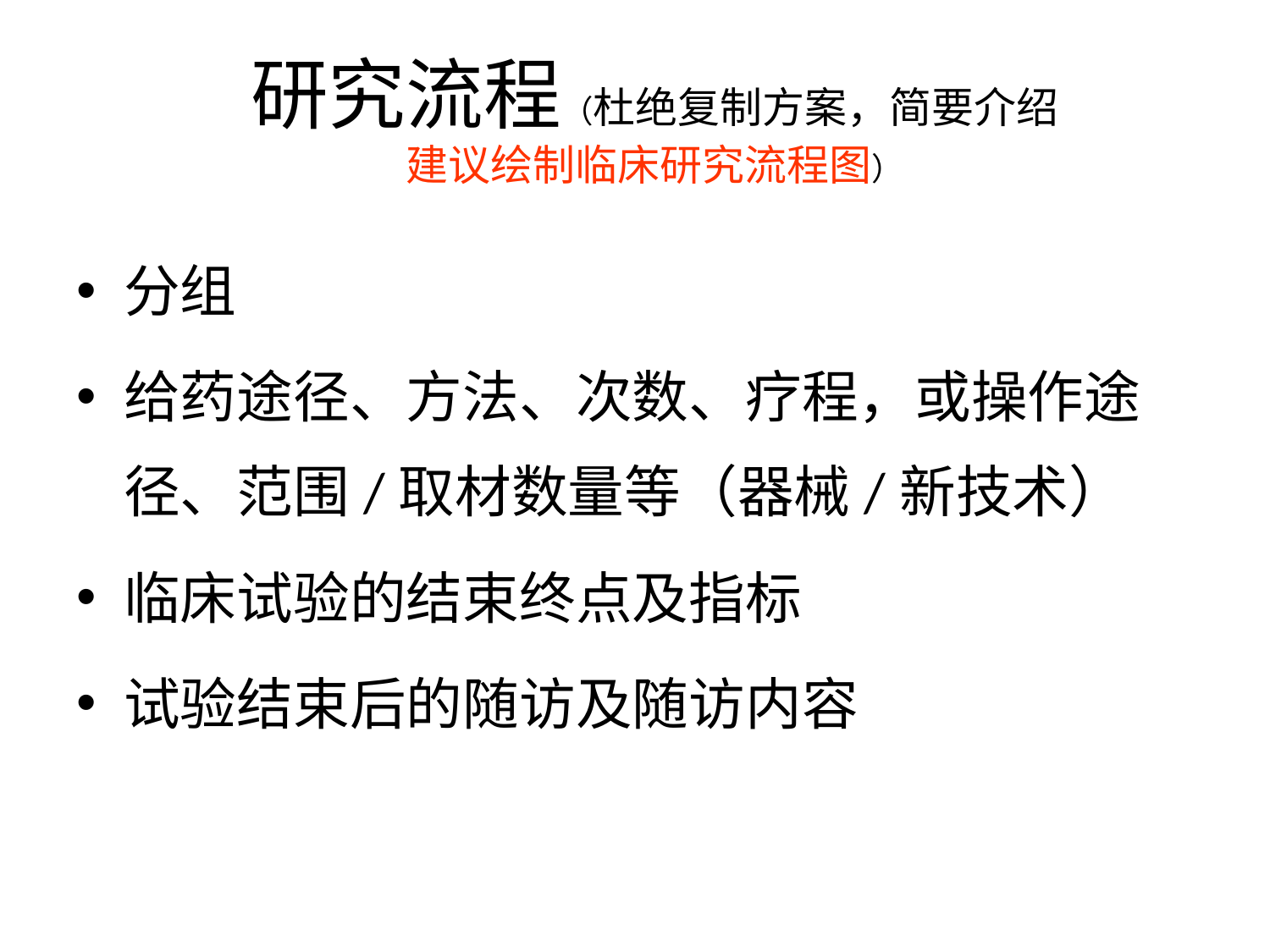

# 研究流程（杜绝复制方案，简要介绍建议绘制临床研究流程图）
分组
给药途径、方法、次数、疗程，或操作途径、范围/取材数量等（器械/新技术）
临床试验的结束终点及指标
试验结束后的随访及随访内容

6